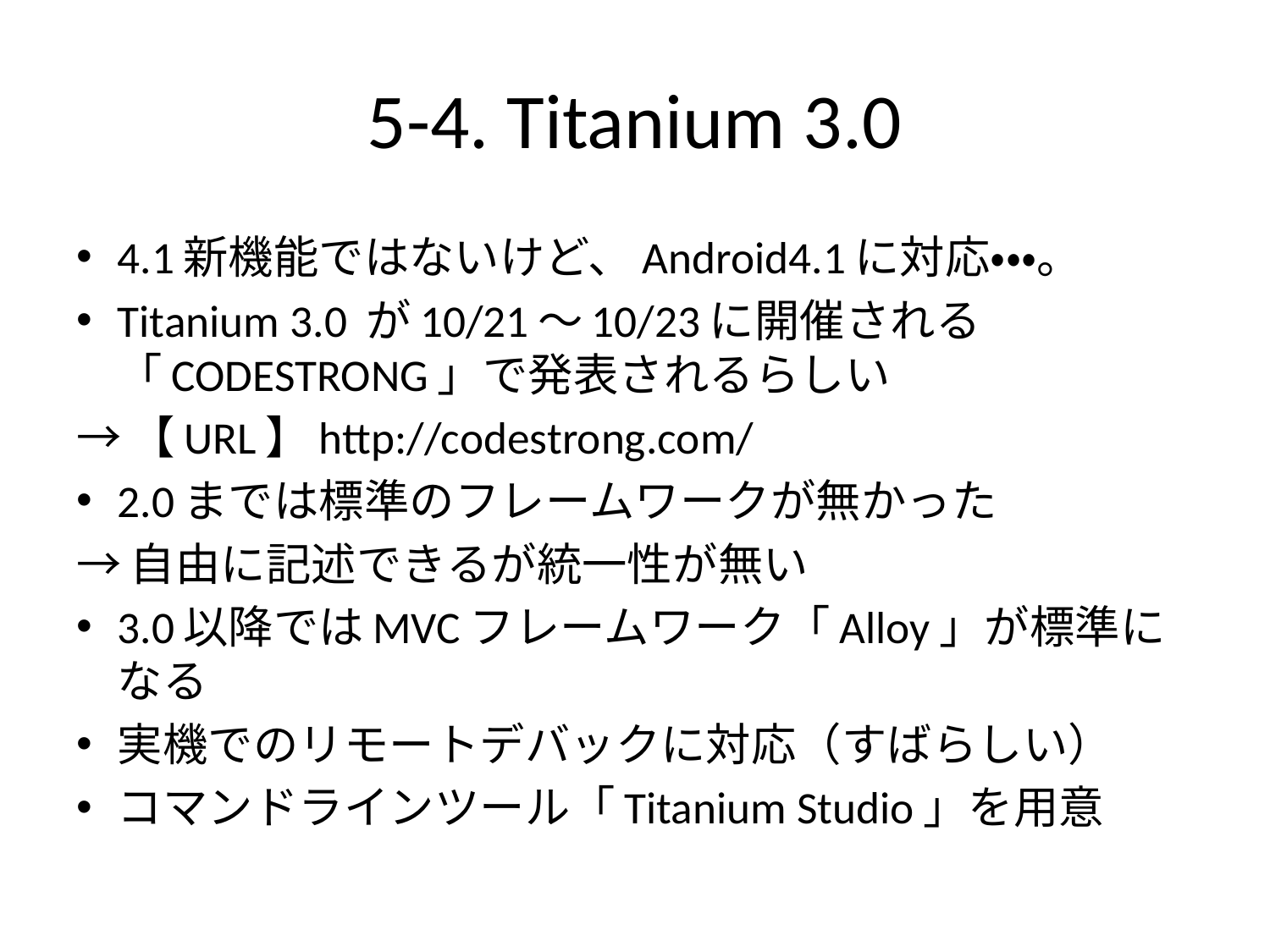

# 5-4. Titanium 3.0
4.1新機能ではないけど、Android4.1に対応・・・。
Titanium 3.0 が10/21～10/23に開催される「CODESTRONG」で発表されるらしい
→【URL】http://codestrong.com/
2.0までは標準のフレームワークが無かった
→自由に記述できるが統一性が無い
3.0以降ではMVCフレームワーク「Alloy」が標準になる
実機でのリモートデバックに対応（すばらしい）
コマンドラインツール「Titanium Studio」を用意